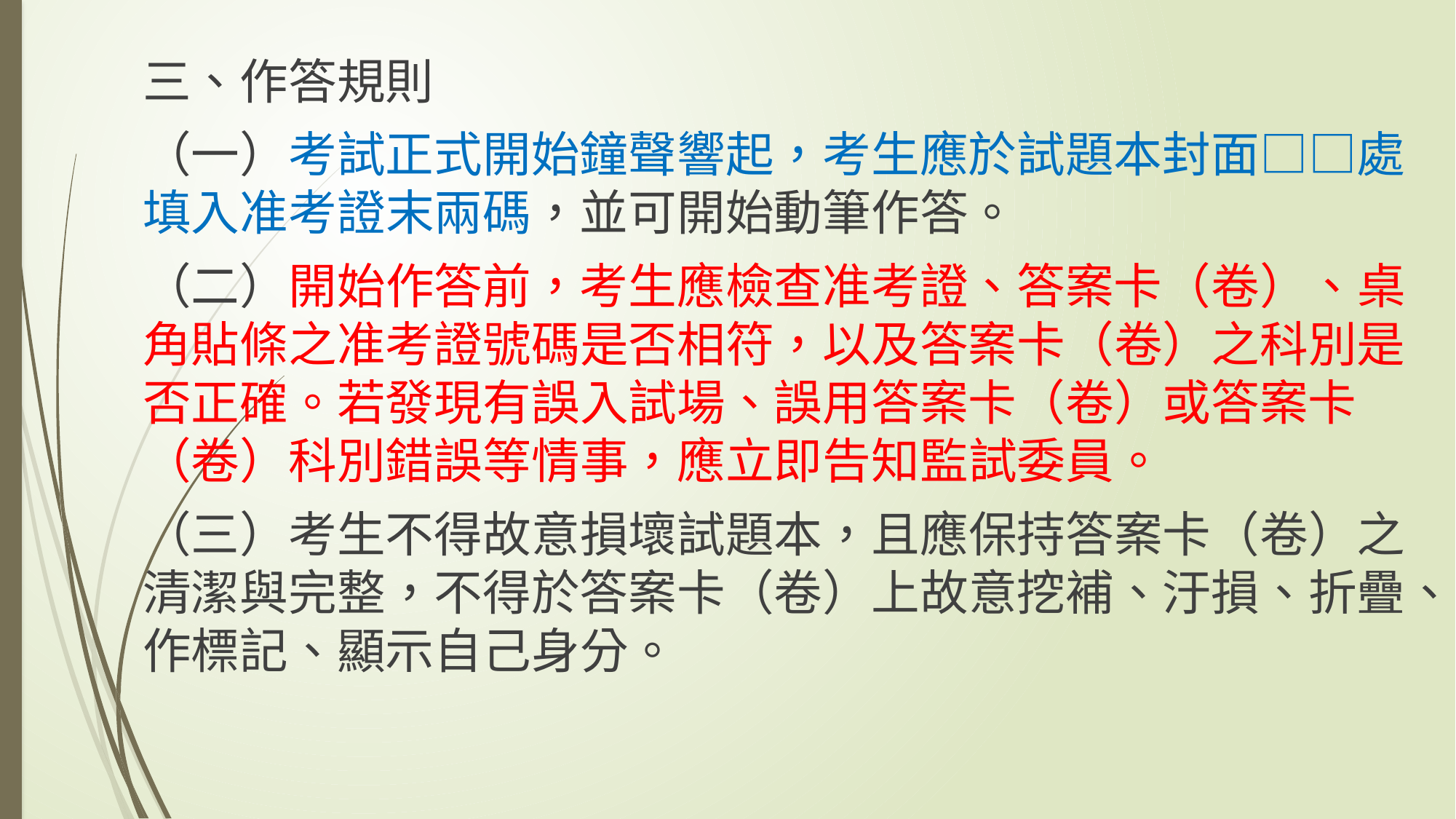

三、作答規則
（一）考試正式開始鐘聲響起，考生應於試題本封面□□處填入准考證末兩碼，並可開始動筆作答。
（二）開始作答前，考生應檢查准考證、答案卡（卷）、桌角貼條之准考證號碼是否相符，以及答案卡（卷）之科別是否正確。若發現有誤入試場、誤用答案卡（卷）或答案卡（卷）科別錯誤等情事，應立即告知監試委員。
（三）考生不得故意損壞試題本，且應保持答案卡（卷）之清潔與完整，不得於答案卡（卷）上故意挖補、汙損、折疊、作標記、顯示自己身分。